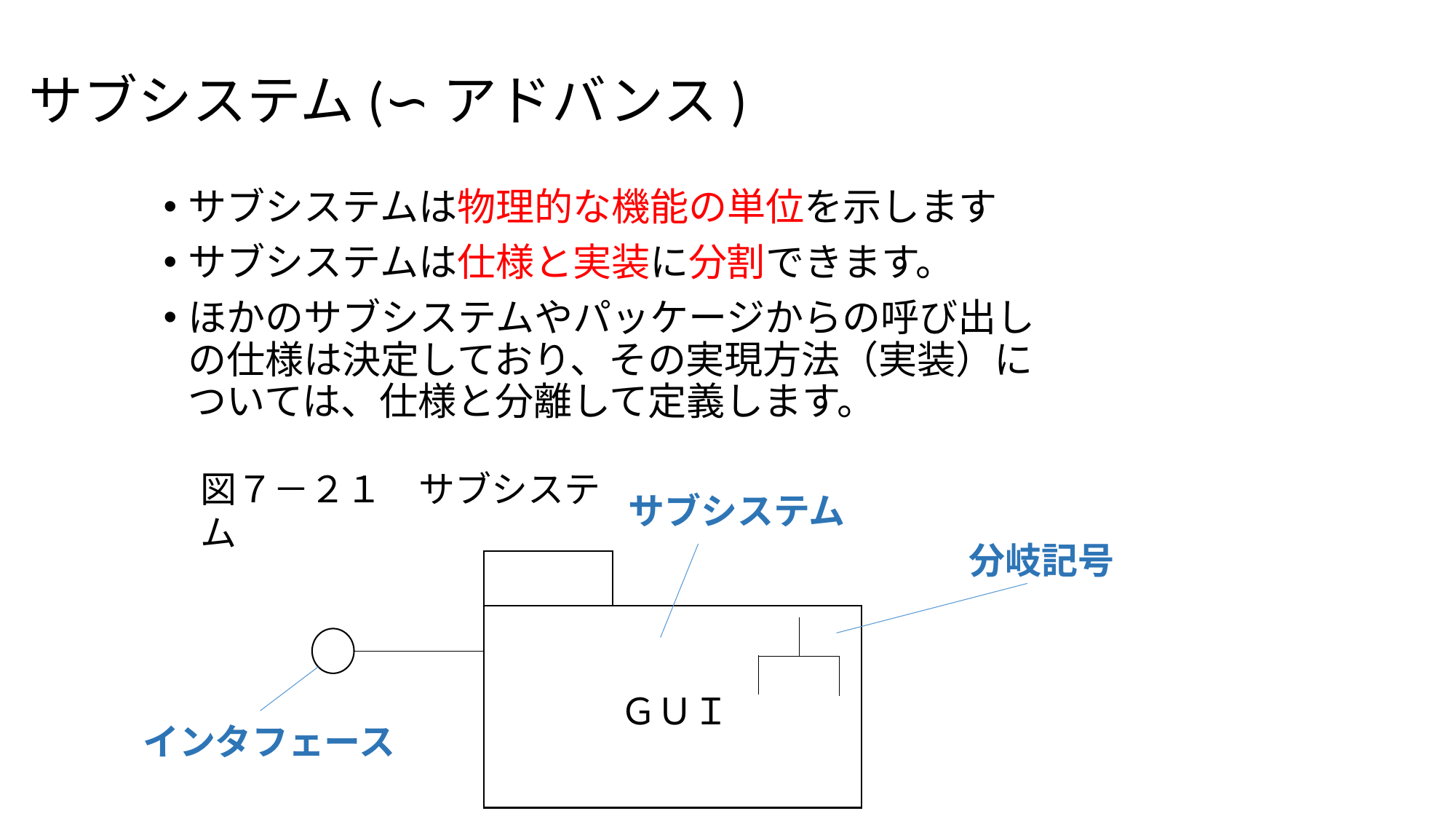

# サブシステム(∽アドバンス)
サブシステムは物理的な機能の単位を示します
サブシステムは仕様と実装に分割できます。
ほかのサブシステムやパッケージからの呼び出しの仕様は決定しており、その実現方法（実装）については、仕様と分離して定義します。

図７－２１　サブシステム
サブシステム
分岐記号

ＧＵＩ
インタフェース